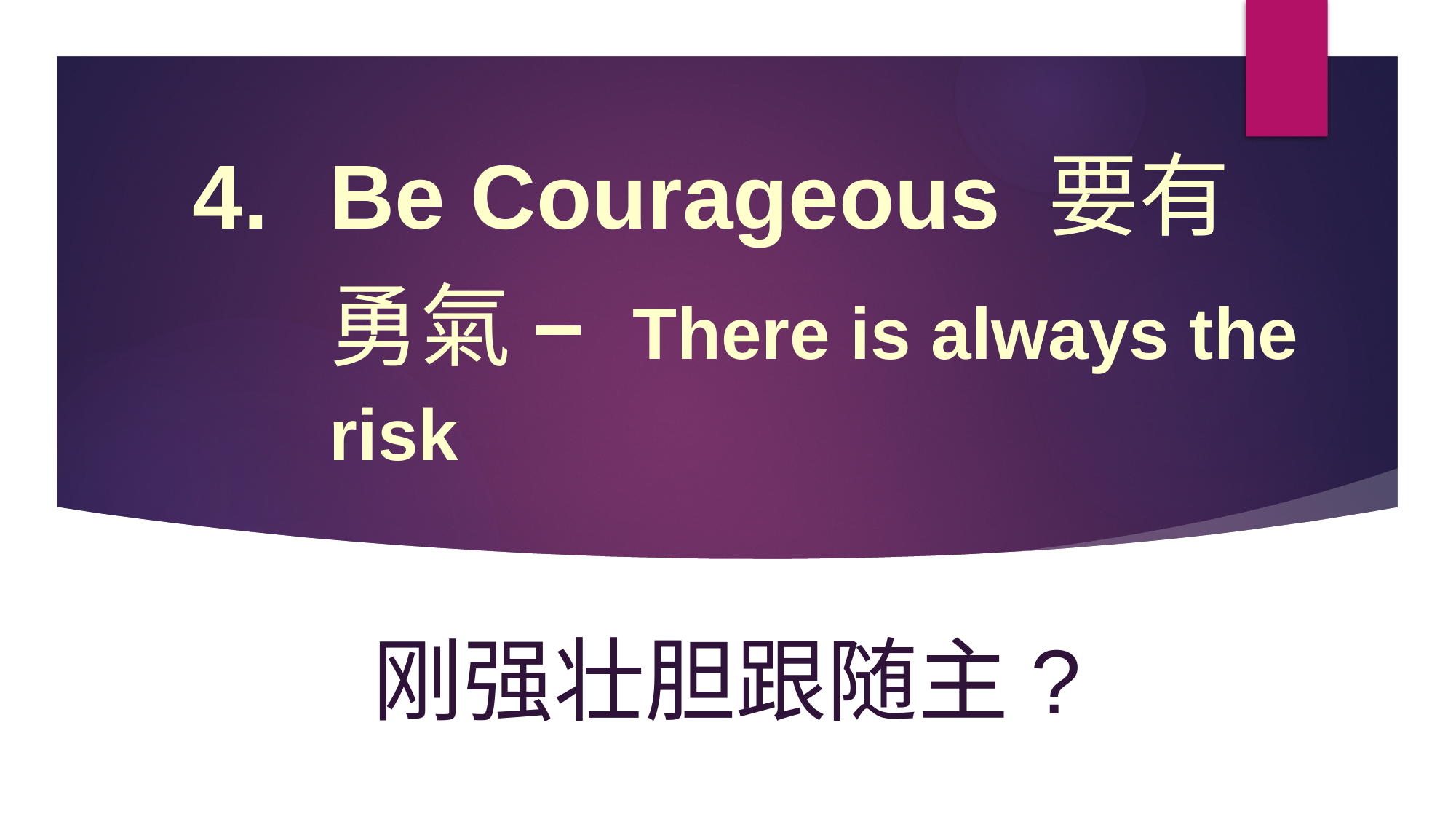

# Be Courageous 要有勇氣 – There is always the risk
刚强壮胆跟随主?